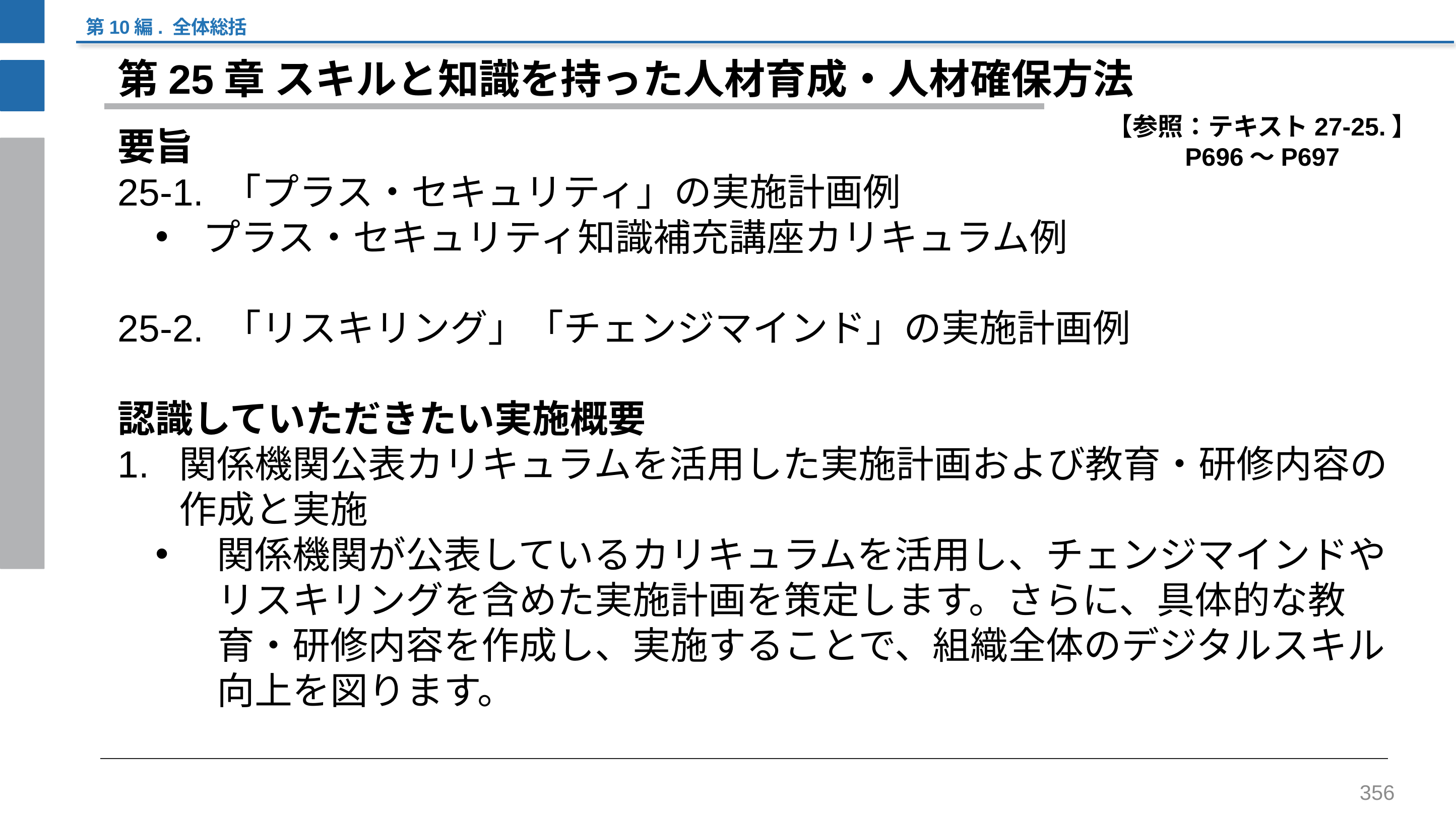

第10編. 全体総括
第25章 スキルと知識を持った人材育成・人材確保方法
【参照：テキスト27-25.】
P696～P697
要旨
25-1. 「プラス・セキュリティ」の実施計画例
プラス・セキュリティ知識補充講座カリキュラム例

25-2. 「リスキリング」「チェンジマインド」の実施計画例

認識していただきたい実施概要
関係機関公表カリキュラムを活用した実施計画および教育・研修内容の作成と実施
関係機関が公表しているカリキュラムを活用し、チェンジマインドやリスキリングを含めた実施計画を策定します。さらに、具体的な教育・研修内容を作成し、実施することで、組織全体のデジタルスキル向上を図ります。
356